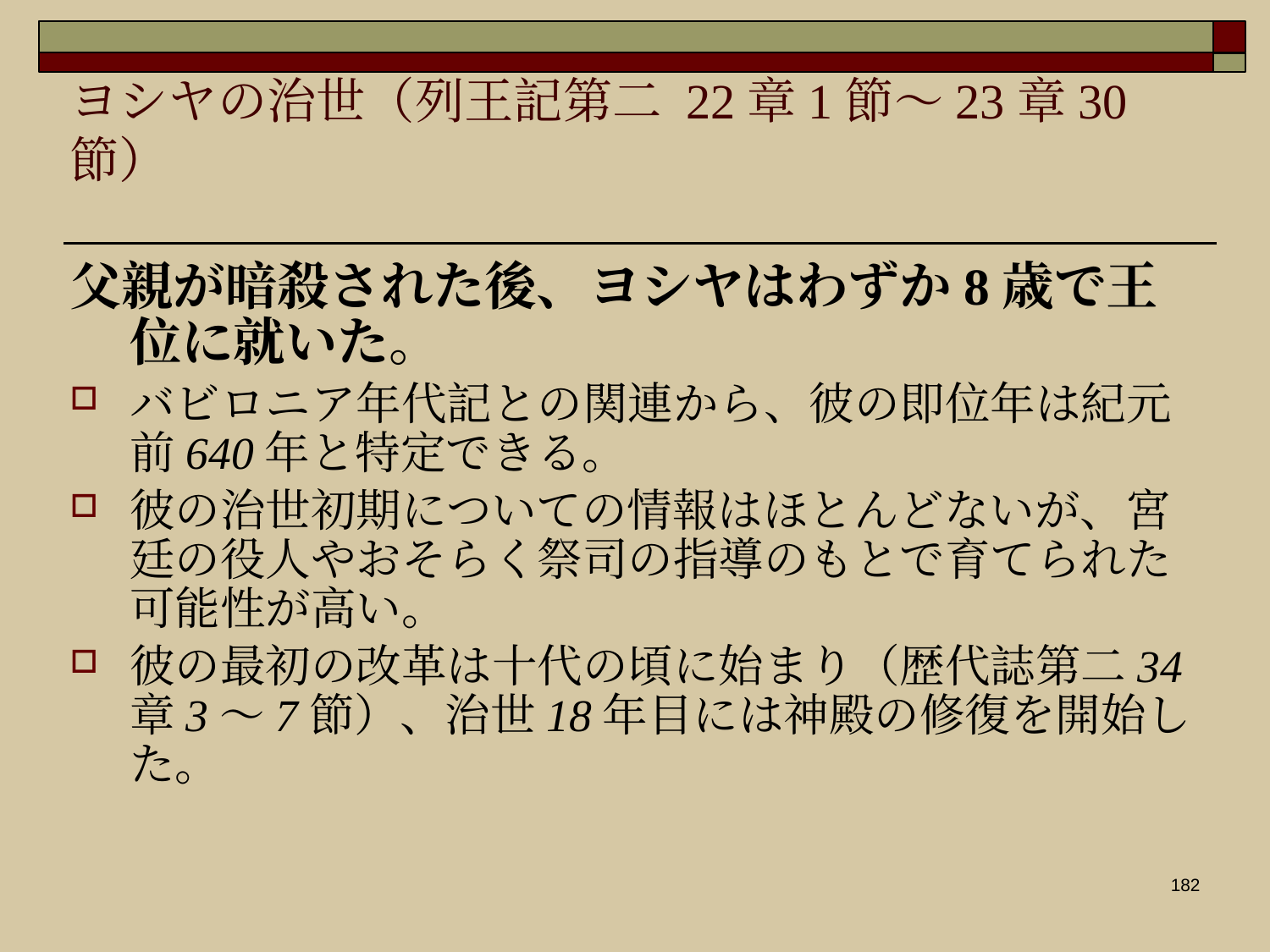

ヨシヤの治世（列王記第二 22章1節～23章30節）
父親が暗殺された後、ヨシヤはわずか8歳で王位に就いた。
バビロニア年代記との関連から、彼の即位年は紀元前640年と特定できる。
彼の治世初期についての情報はほとんどないが、宮廷の役人やおそらく祭司の指導のもとで育てられた可能性が高い。
彼の最初の改革は十代の頃に始まり（歴代誌第二34章3〜7節）、治世18年目には神殿の修復を開始した。
182